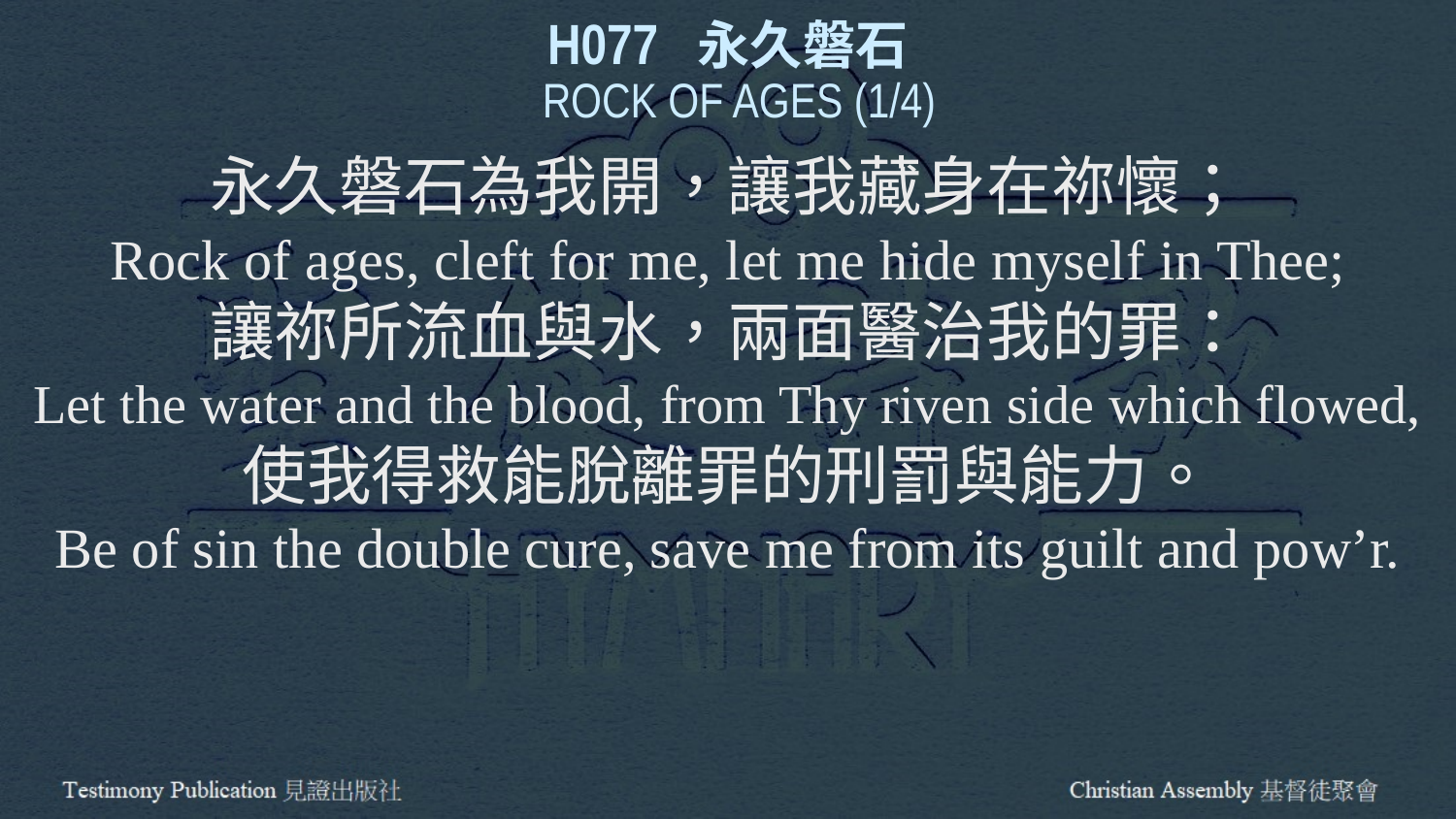

H077  永久磐石
 ROCK OF AGES (1/4)
永久磐石為我開，讓我藏身在祢懷；
Rock of ages, cleft for me, let me hide myself in Thee;
讓祢所流血與水，兩面醫治我的罪：
Let the water and the blood, from Thy riven side which flowed,
使我得救能脫離罪的刑罰與能力。
Be of sin the double cure, save me from its guilt and pow’r.